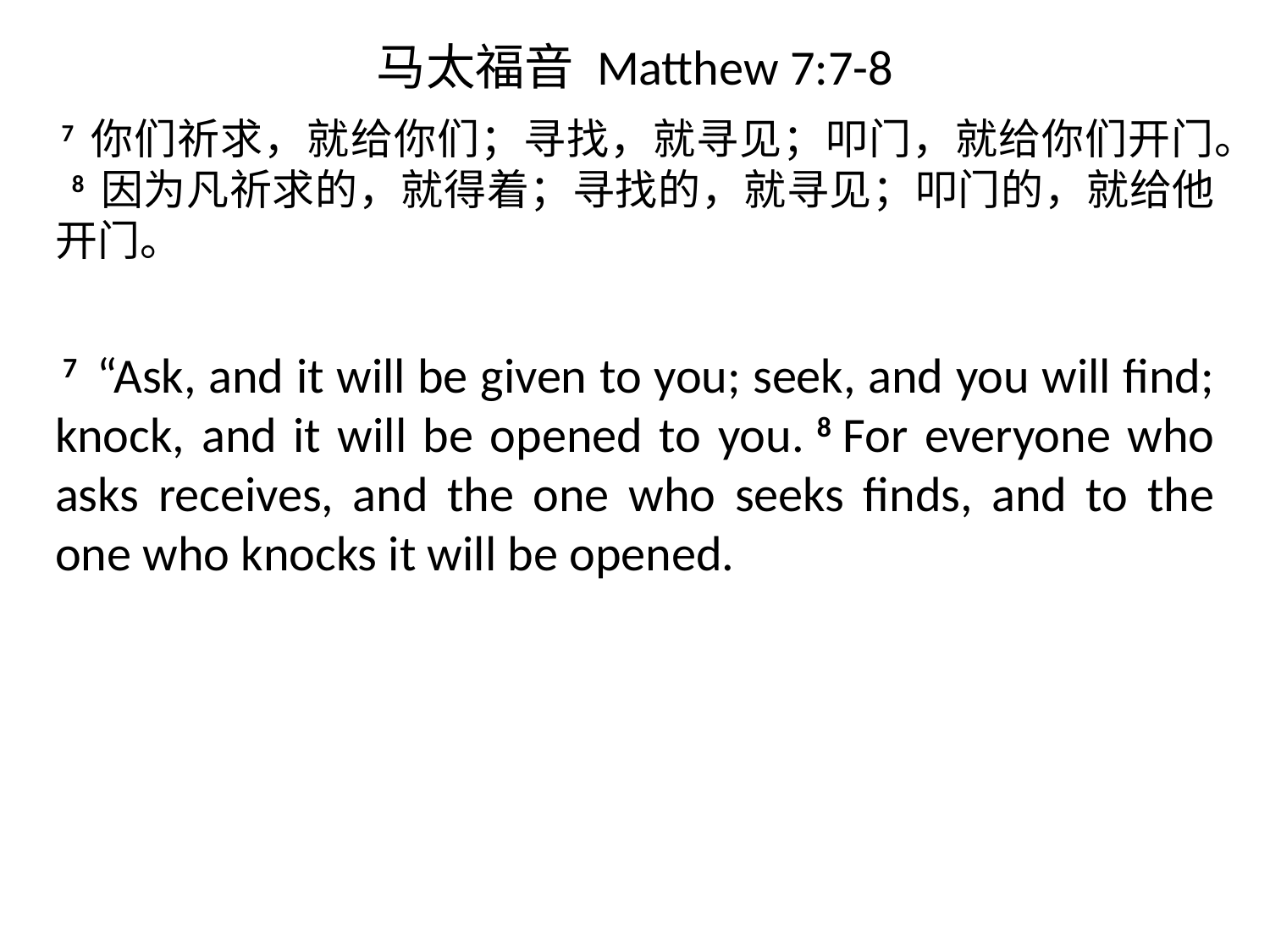

# 马太福音 Matthew 7:7-8
 7 你们祈求，就给你们；寻找，就寻见；叩门，就给你们开门。 8 因为凡祈求的，就得着；寻找的，就寻见；叩门的，就给他开门。

 7  “Ask, and it will be given to you; seek, and you will find; knock, and it will be opened to you. 8 For everyone who asks receives, and the one who seeks finds, and to the one who knocks it will be opened.